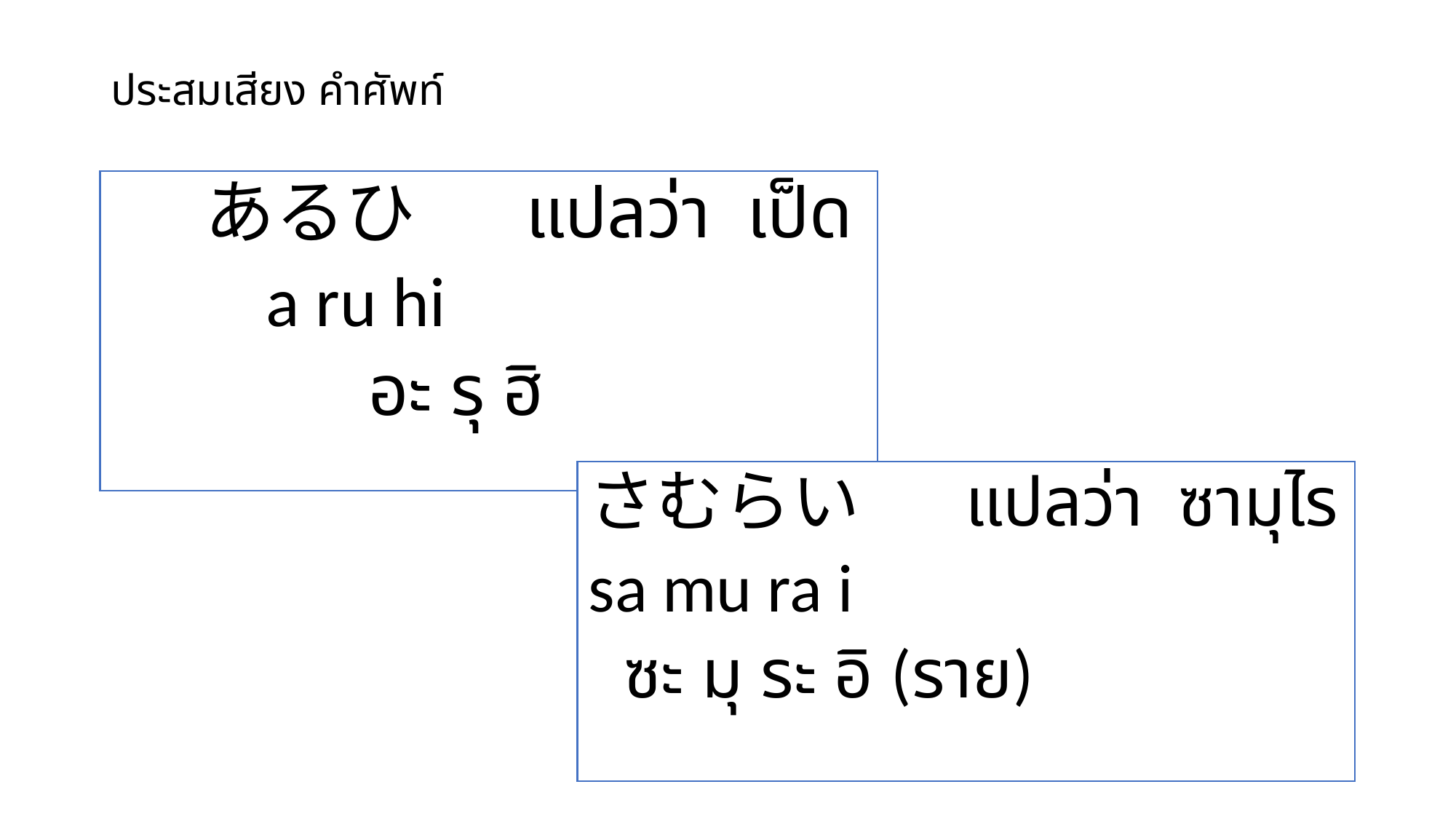

# ประสมเสียง คำศัพท์
	あるひ      แปลว่า  เป็ด
　　a ru hi
              อะ รุ ฮิ
さむらい      แปลว่า  ซามุไร
sa mu ra i
  ซะ มุ ระ อิ (ราย)